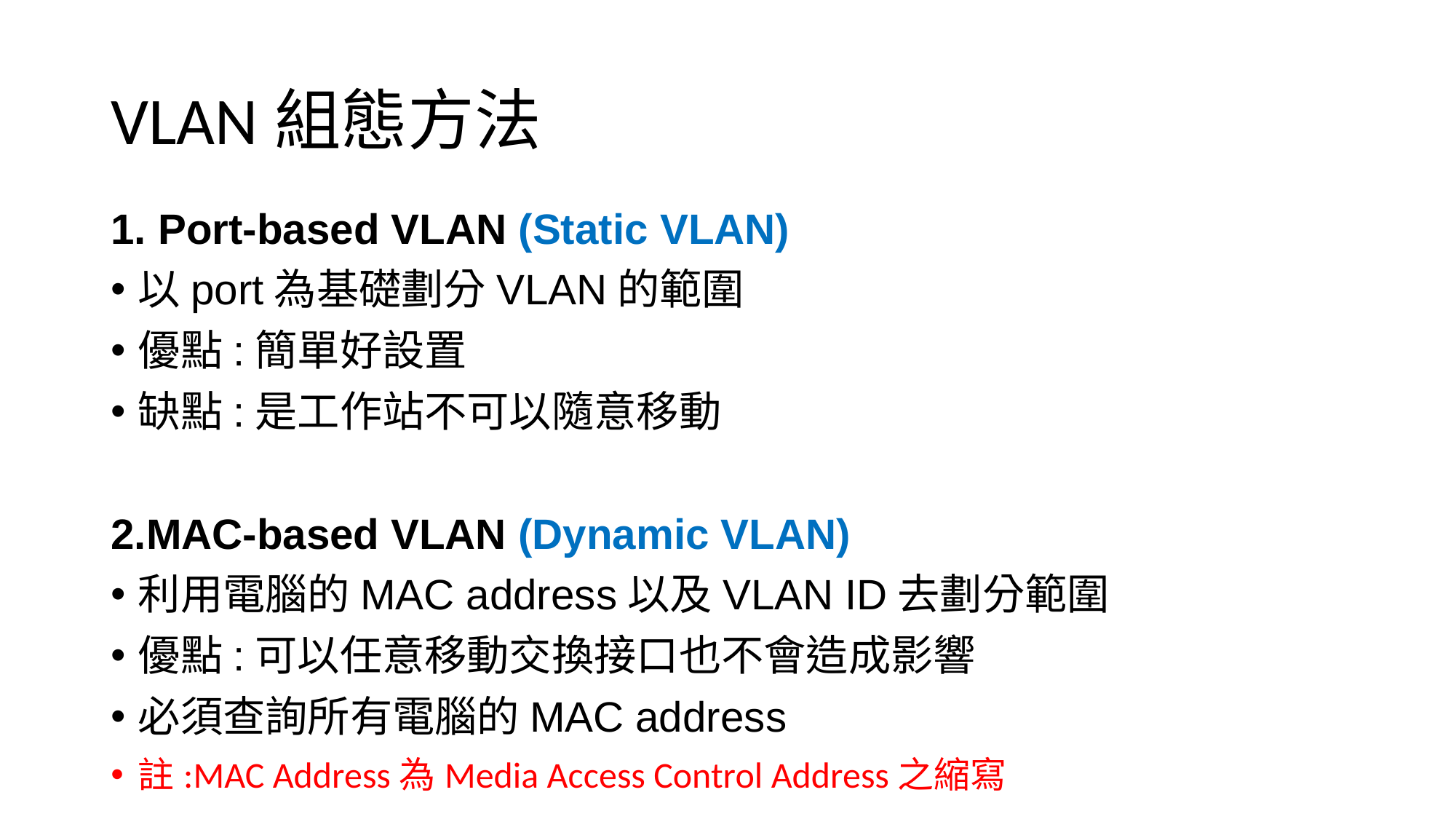

# VLAN組態方法
1. Port-based VLAN (Static VLAN)
以port為基礎劃分VLAN的範圍
優點:簡單好設置
缺點:是工作站不可以隨意移動

2.MAC-based VLAN (Dynamic VLAN)
利用電腦的MAC address以及VLAN ID去劃分範圍
優點:可以任意移動交換接口也不會造成影響
必須查詢所有電腦的MAC address
註:MAC Address為Media Access Control Address之縮寫